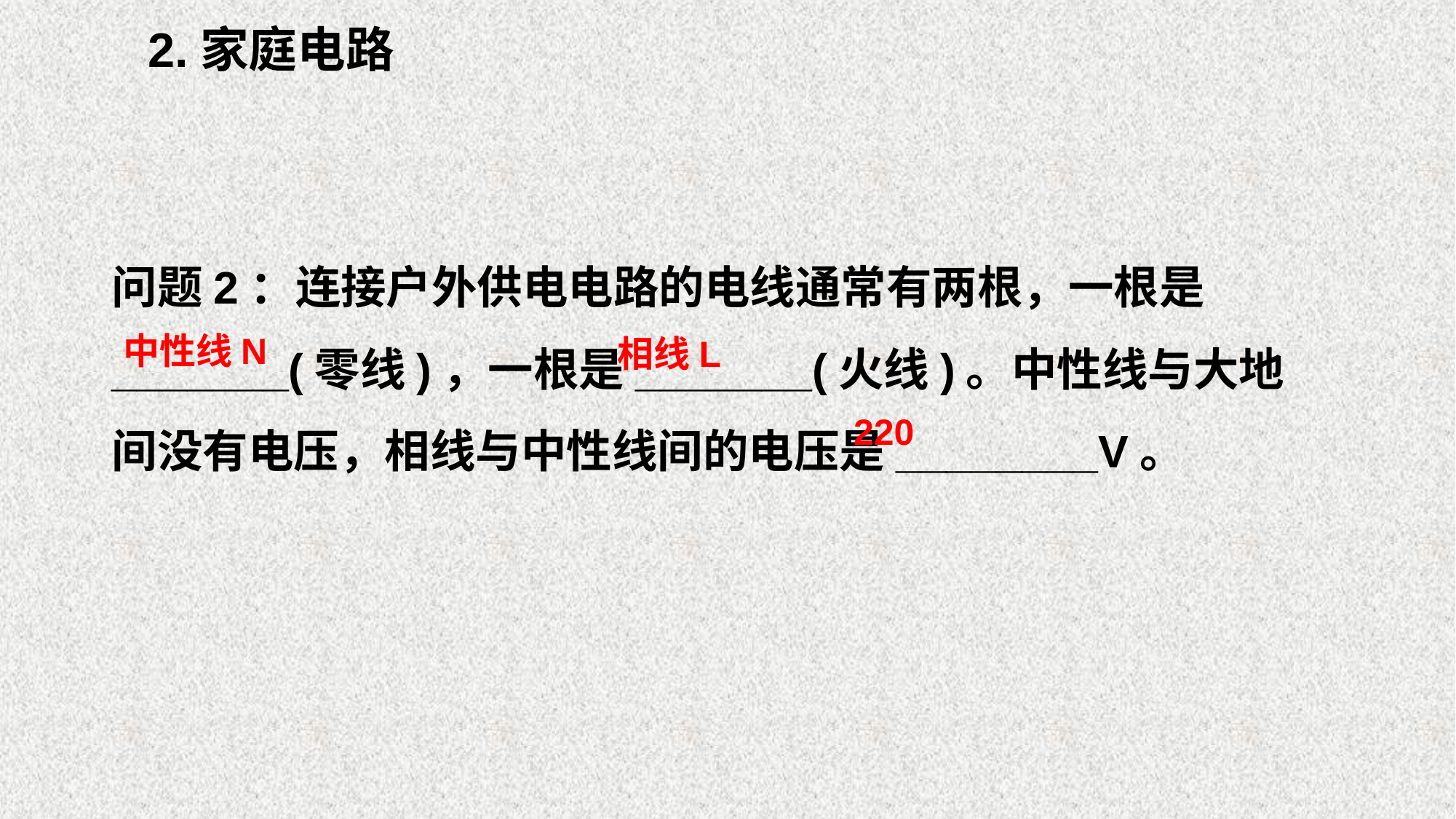

2.家庭电路
问题2：连接户外供电电路的电线通常有两根，一根是_______(零线)，一根是_______(火线)。中性线与大地间没有电压，相线与中性线间的电压是________V。
中性线N
相线L
220